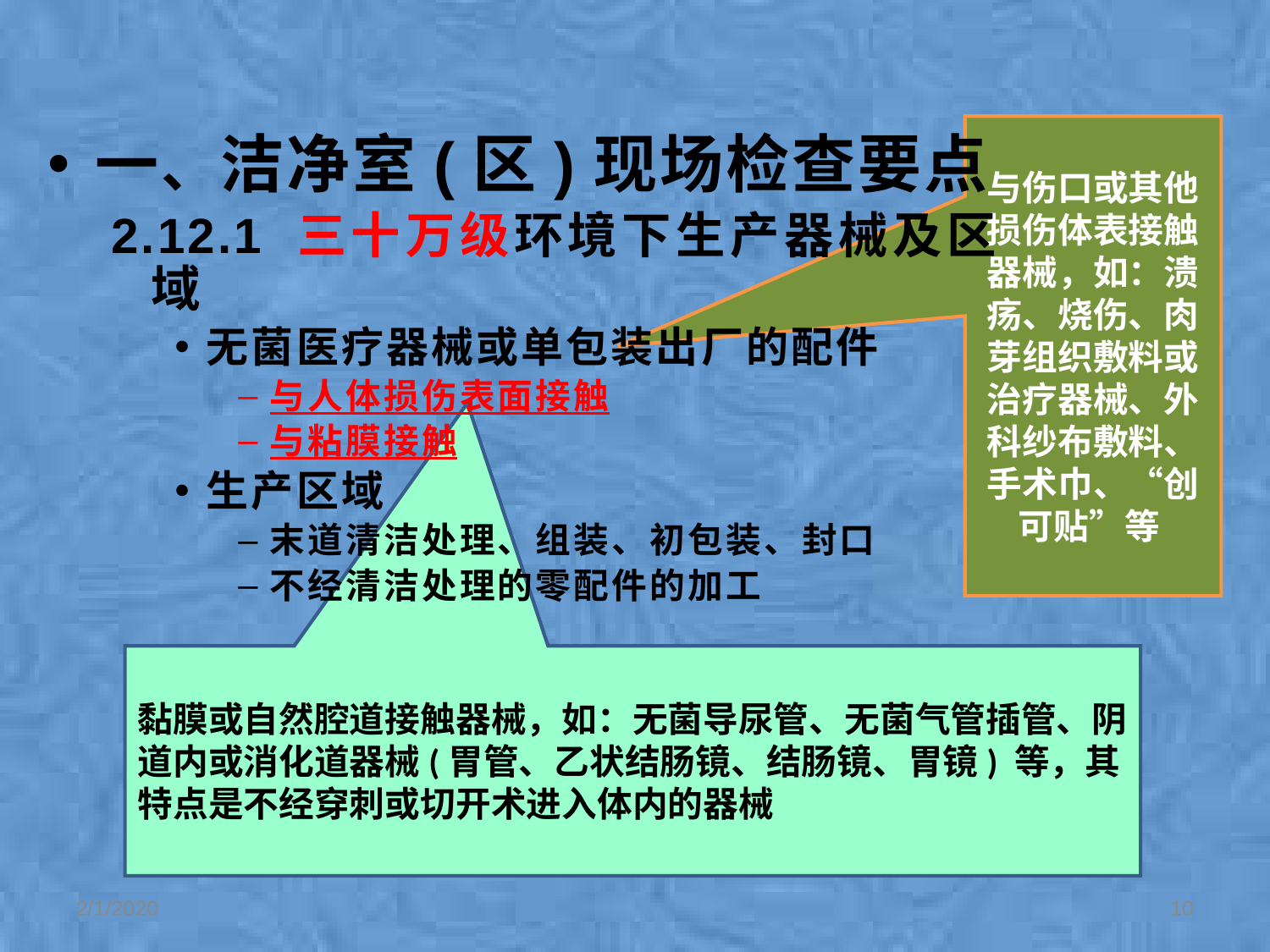

与伤口或其他损伤体表接触器械，如：溃疡、烧伤、肉芽组织敷料或治疗器械、外科纱布敷料、手术巾、“创可贴”等
一、洁净室(区)现场检查要点
2.12.1 三十万级环境下生产器械及区域
无菌医疗器械或单包装出厂的配件
与人体损伤表面接触
与粘膜接触
生产区域
末道清洁处理、组装、初包装、封口
不经清洁处理的零配件的加工
黏膜或自然腔道接触器械，如：无菌导尿管、无菌气管插管、阴道内或消化道器械(胃管、乙状结肠镜、结肠镜、胃镜) 等，其特点是不经穿刺或切开术进入体内的器械
2/1/2020
10